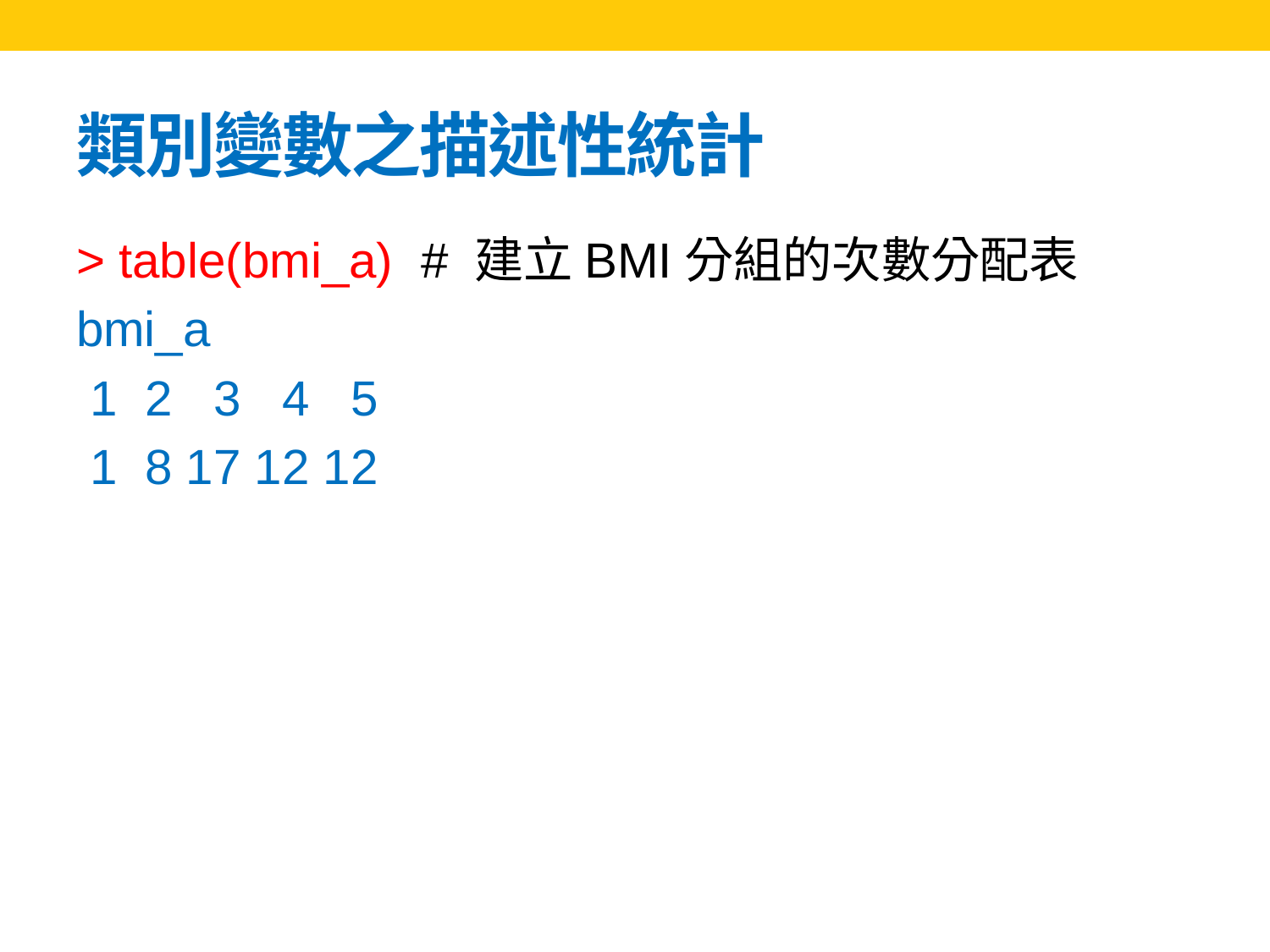

# 類別變數之描述性統計
> table(bmi_a)  # 建立BMI分組的次數分配表
bmi_a
 1  2   3   4   5
 1  8 17 12 12